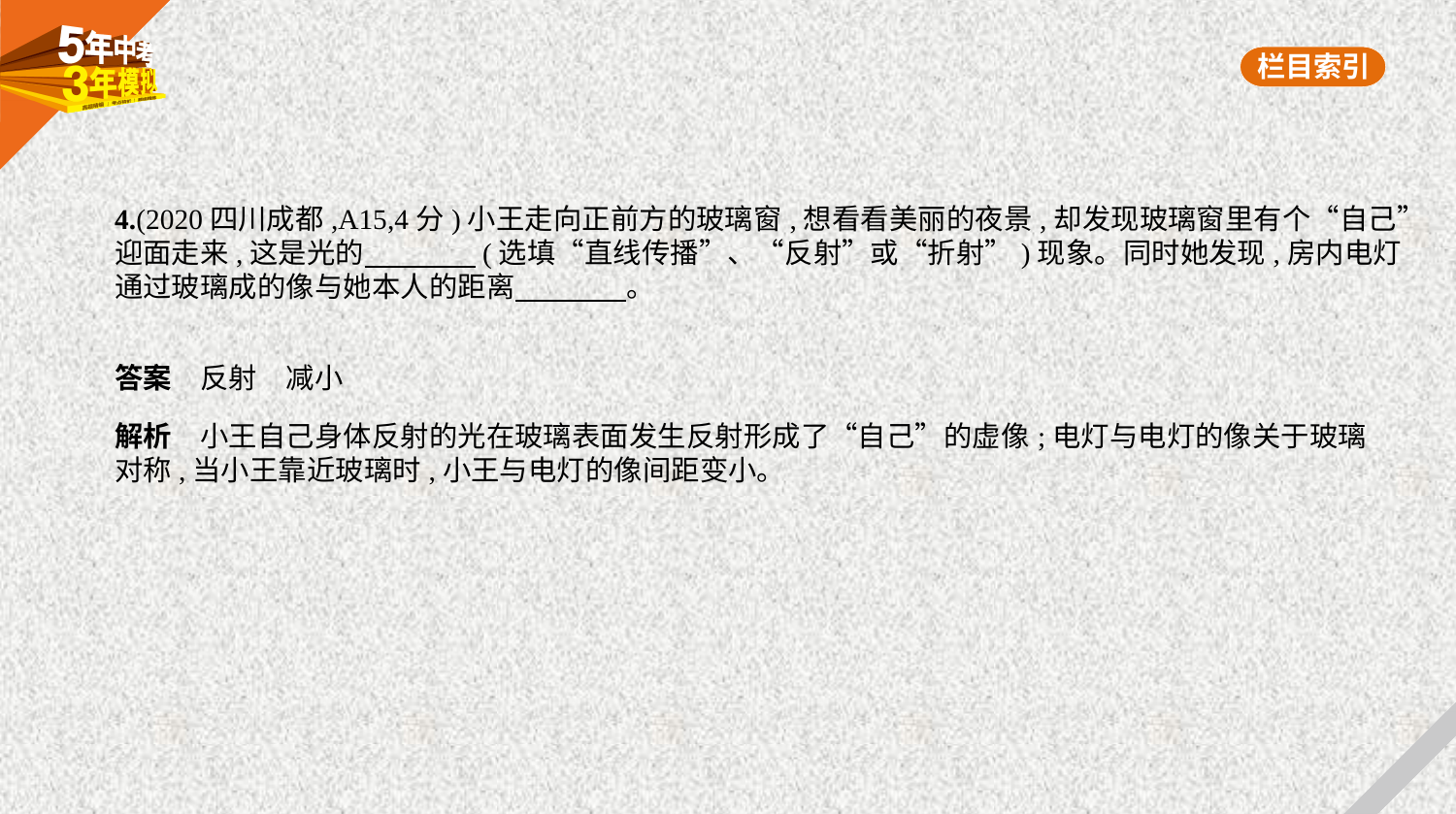

4.(2020四川成都,A15,4分)小王走向正前方的玻璃窗,想看看美丽的夜景,却发现玻璃窗里有个“自己”
迎面走来,这是光的　　　    (选填“直线传播”、“反射”或“折射”)现象。同时她发现,房内电灯
通过玻璃成的像与她本人的距离　　　    。
答案　反射　减小
解析　小王自己身体反射的光在玻璃表面发生反射形成了“自己”的虚像;电灯与电灯的像关于玻璃
对称,当小王靠近玻璃时,小王与电灯的像间距变小。